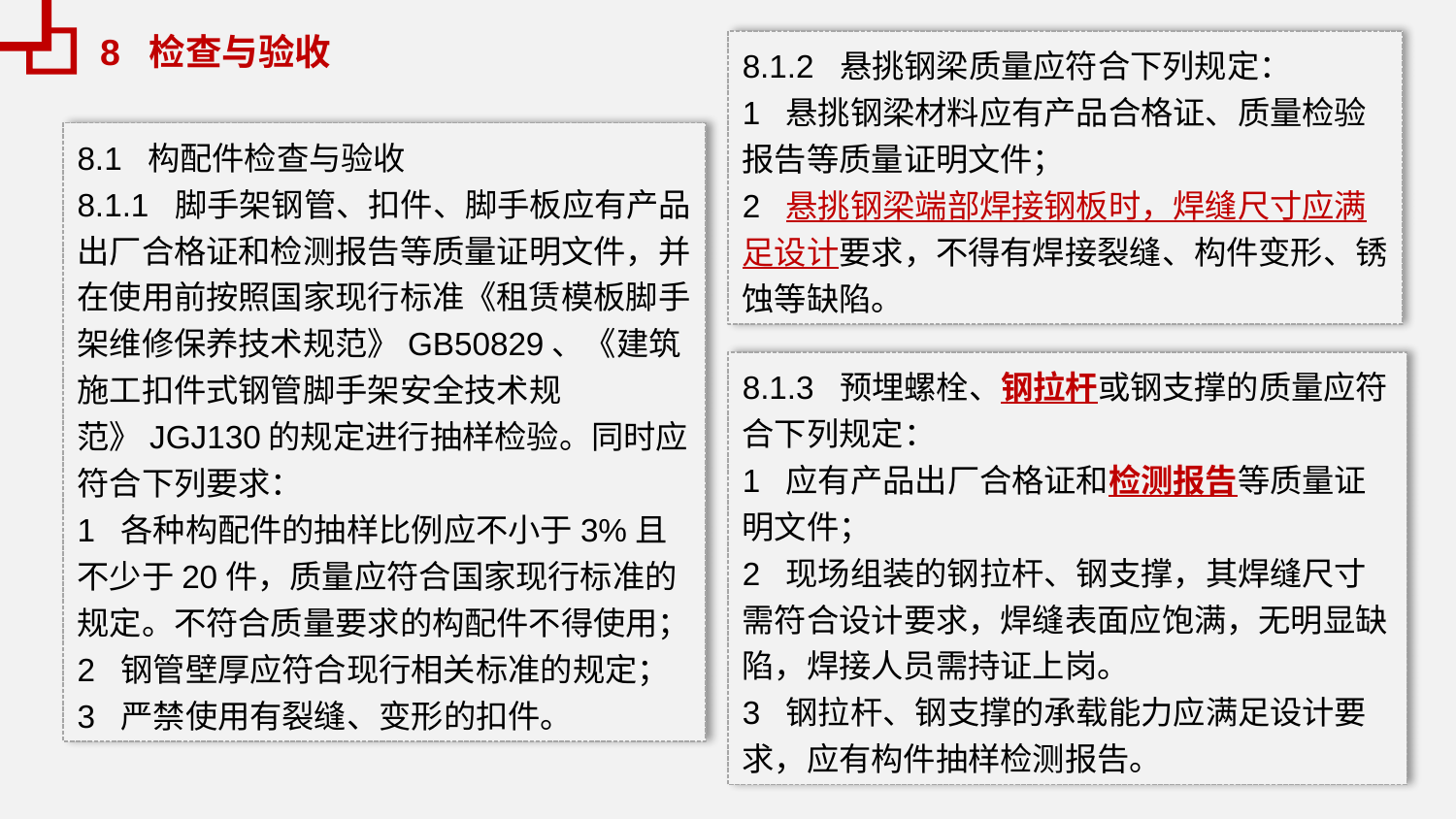

8  检查与验收

8.1.2  悬挑钢梁质量应符合下列规定：
1  悬挑钢梁材料应有产品合格证、质量检验报告等质量证明文件；
2  悬挑钢梁端部焊接钢板时，焊缝尺寸应满足设计要求，不得有焊接裂缝、构件变形、锈蚀等缺陷。
8.1  构配件检查与验收
8.1.1  脚手架钢管、扣件、脚手板应有产品出厂合格证和检测报告等质量证明文件，并在使用前按照国家现行标准《租赁模板脚手架维修保养技术规范》GB50829、《建筑施工扣件式钢管脚手架安全技术规范》JGJ130的规定进行抽样检验。同时应符合下列要求：
1  各种构配件的抽样比例应不小于3%且不少于20件，质量应符合国家现行标准的规定。不符合质量要求的构配件不得使用；
2  钢管壁厚应符合现行相关标准的规定；
3  严禁使用有裂缝、变形的扣件。
8.1.3  预埋螺栓、钢拉杆或钢支撑的质量应符合下列规定：
1  应有产品出厂合格证和检测报告等质量证明文件；
2  现场组装的钢拉杆、钢支撑，其焊缝尺寸需符合设计要求，焊缝表面应饱满，无明显缺陷，焊接人员需持证上岗。
3  钢拉杆、钢支撑的承载能力应满足设计要求，应有构件抽样检测报告。